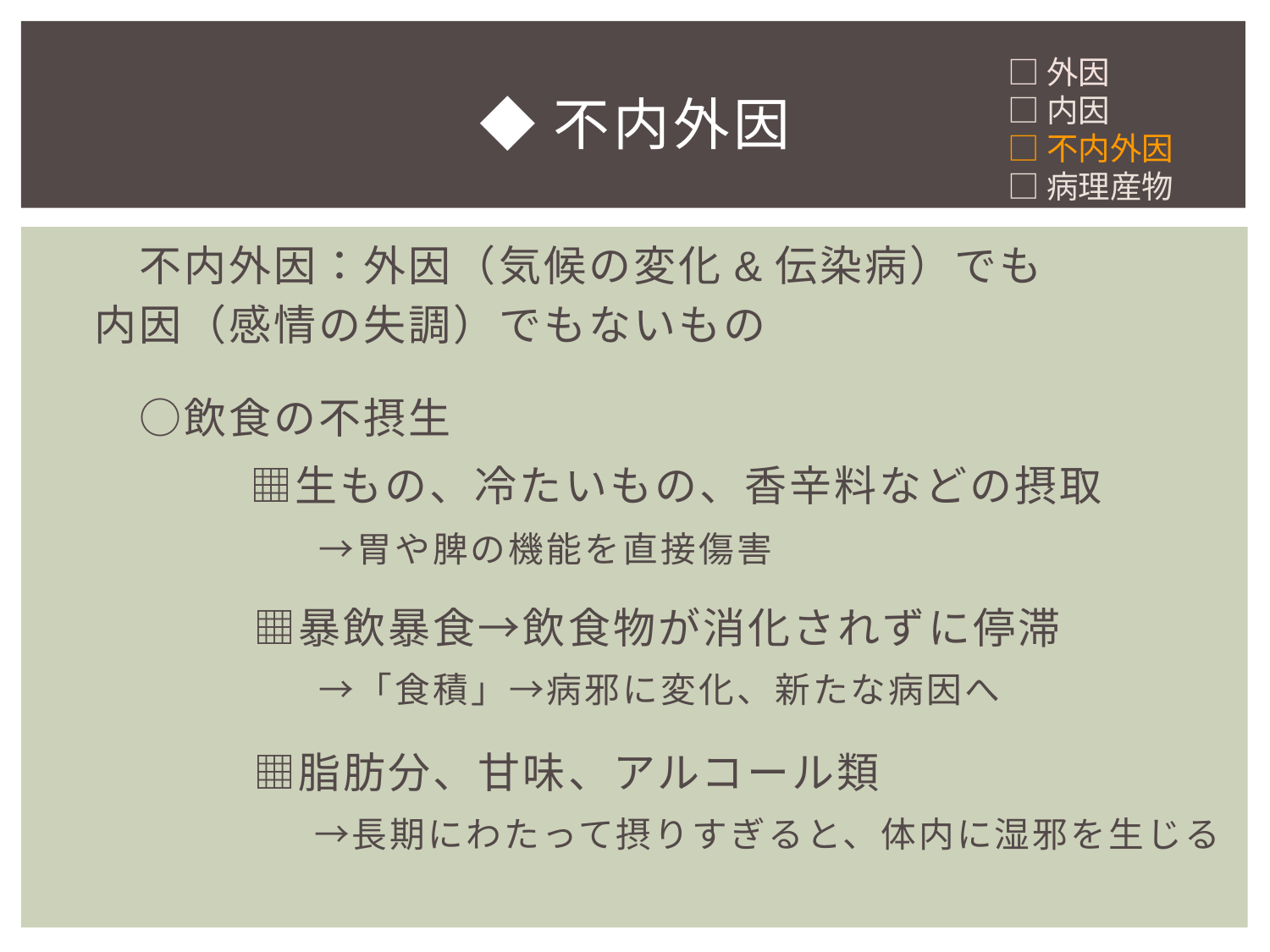

□外因
□内因
□不内外因
□病理産物
# ◆不内外因
　不内外因：外因（気候の変化&伝染病）でも
内因（感情の失調）でもないもの

　○飲食の不摂生
　　　▦生もの、冷たいもの、香辛料などの摂取
　　　　　→胃や脾の機能を直接傷害

　　　  ▦暴飲暴食→飲食物が消化されずに停滞
　　　　　→「食積」→病邪に変化、新たな病因へ

　 　　 ▦脂肪分、甘味、アルコール類
　　　       →長期にわたって摂りすぎると、体内に湿邪を生じる